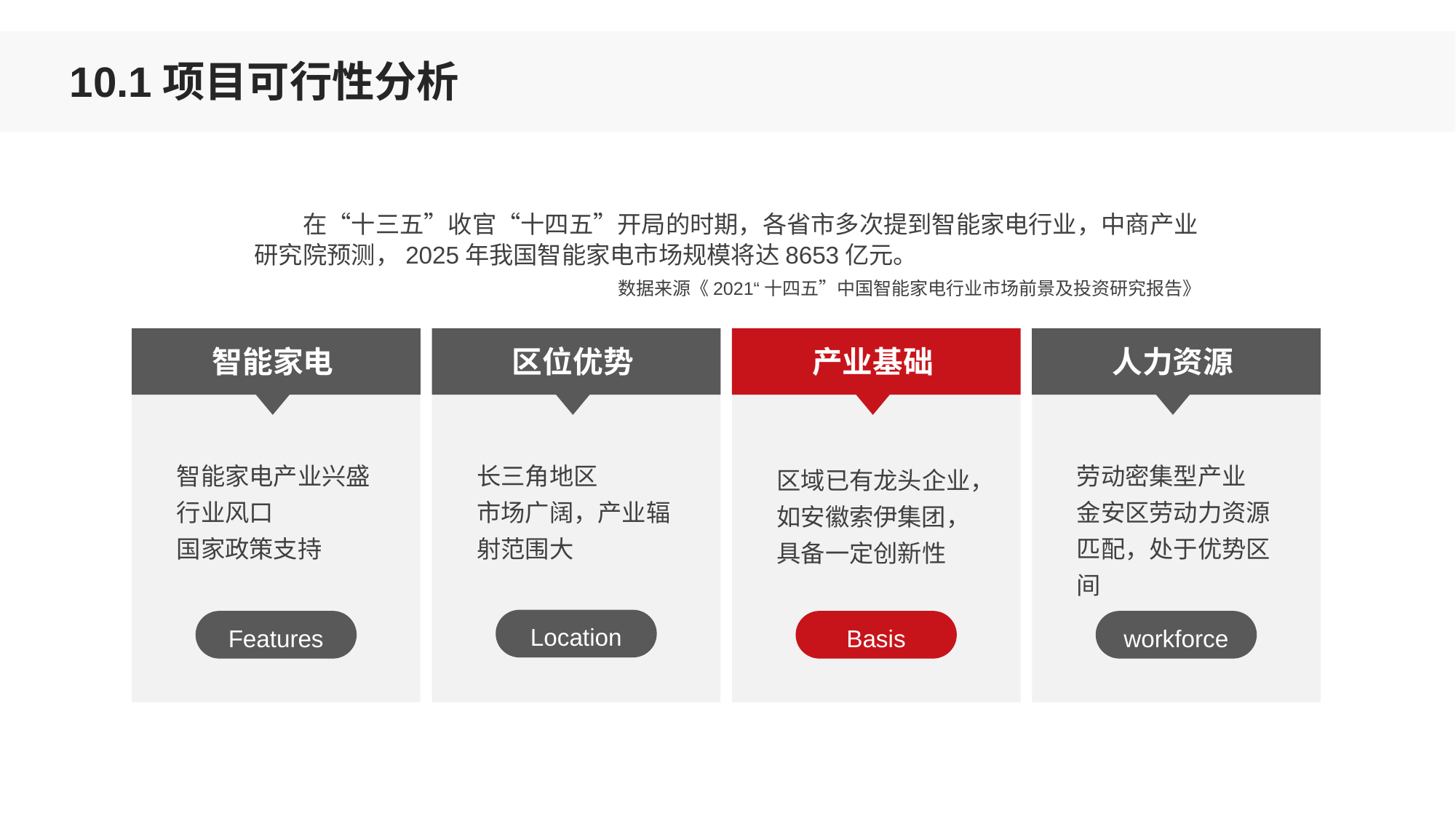

10.1项目可行性分析
在“十三五”收官“十四五”开局的时期，各省市多次提到智能家电行业，中商产业研究院预测，2025年我国智能家电市场规模将达8653亿元。
数据来源《2021“十四五”中国智能家电行业市场前景及投资研究报告》

智能家电
区位优势
产业基础
人力资源
智能家电产业兴盛
行业风口
国家政策支持
长三角地区
市场广阔，产业辐射范围大
劳动密集型产业
金安区劳动力资源匹配，处于优势区间
区域已有龙头企业，如安徽索伊集团，具备一定创新性
Location
Features
Basis
workforce